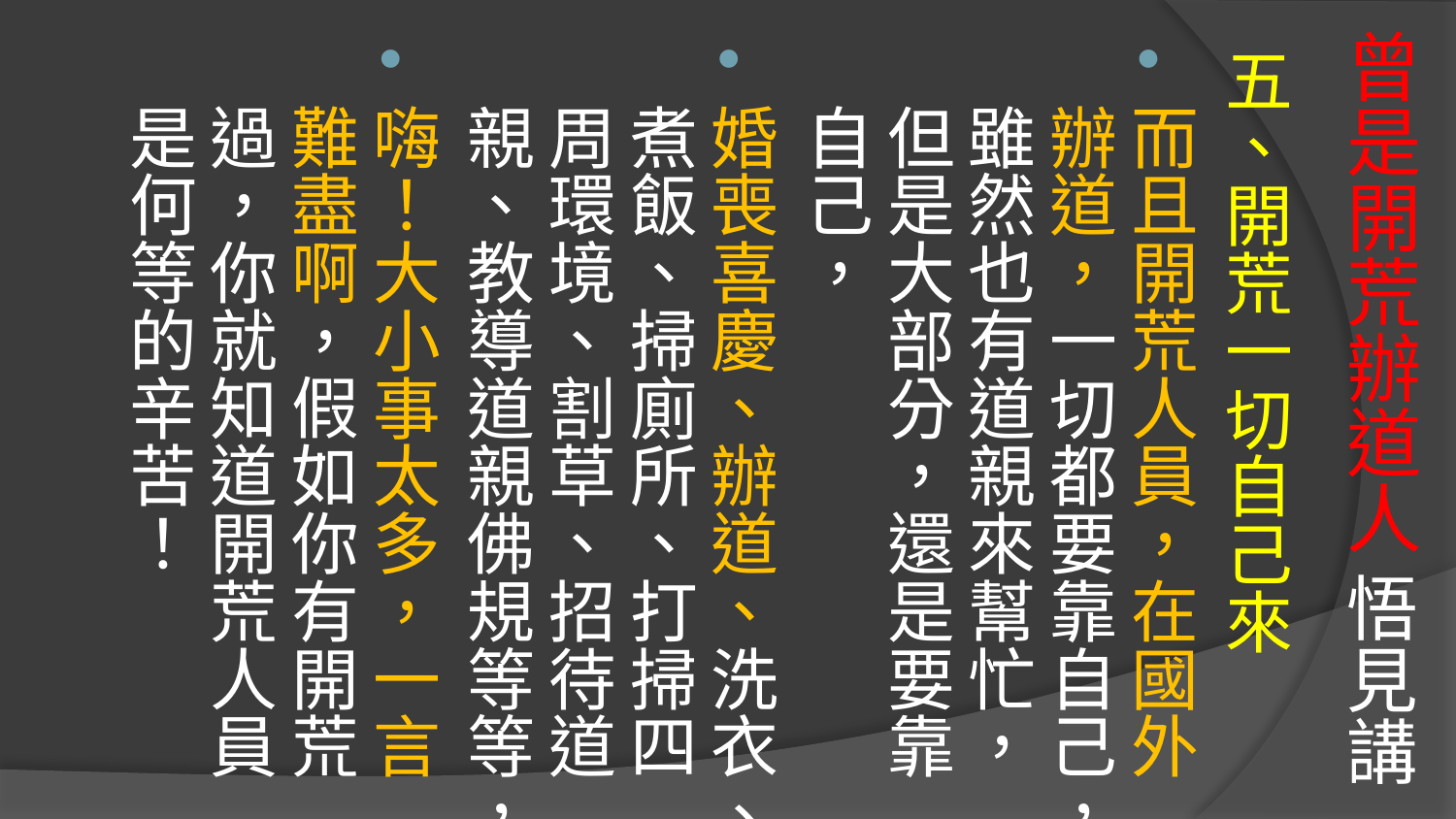

# 曾是開荒辦道人 悟見講
五、開荒一切自己來
而且開荒人員，在國外辦道，一切都要靠自己，雖然也有道親來幫忙，但是大部分，還是要靠自己，
婚喪喜慶、辦道、洗衣、煮飯、掃廁所、打掃四周環境、割草、招待道親、教導道親佛規等等，
嗨！大小事太多，一言難盡啊，假如你有開荒過，你就知道開荒人員是何等的辛苦！